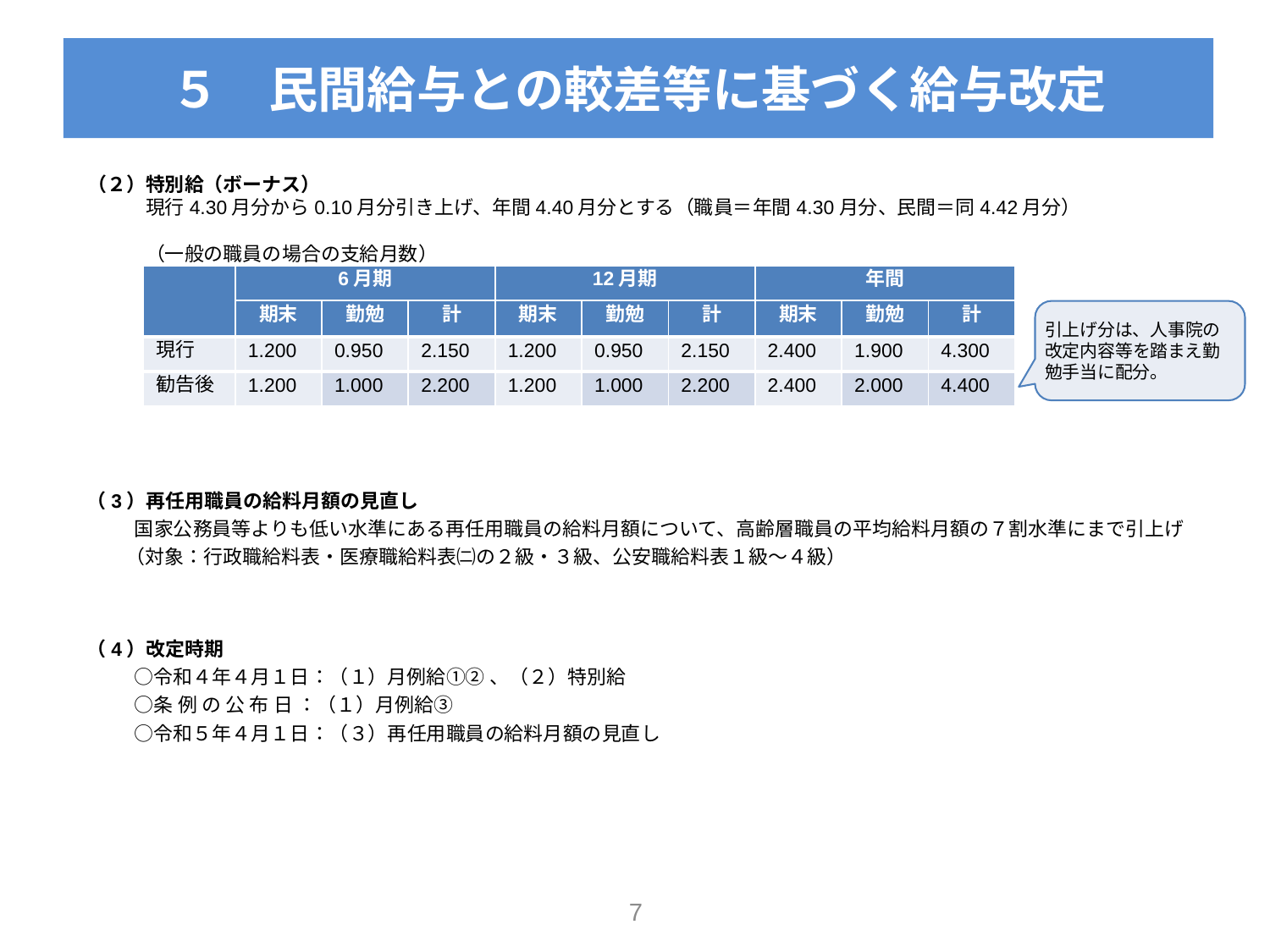

５　民間給与との較差等に基づく給与改定
（２）特別給（ボーナス）
　　　現行4.30月分から0.10月分引き上げ、年間4.40月分とする（職員＝年間4.30月分、民間＝同4.42月分）

　　　（一般の職員の場合の支給月数）
|  | 6月期 |  |  | 12月期 |  |  | 年間 |  |  |
| --- | --- | --- | --- | --- | --- | --- | --- | --- | --- |
|  | 期末 | 勤勉 | 計 | 期末 | 勤勉 | 計 | 期末 | 勤勉 | 計 |
| 現行 | 1.200 | 0.950 | 2.150 | 1.200 | 0.950 | 2.150 | 2.400 | 1.900 | 4.300 |
| 勧告後 | 1.200 | 1.000 | 2.200 | 1.200 | 1.000 | 2.200 | 2.400 | 2.000 | 4.400 |
引上げ分は、人事院の改定内容等を踏まえ勤勉手当に配分。

　（3）再任用職員の給料月額の見直し
　　　  国家公務員等よりも低い水準にある再任用職員の給料月額について、高齢層職員の平均給料月額の７割水準にまで引上げ
　　　（対象：行政職給料表・医療職給料表㈡の２級・３級、公安職給料表１級～４級）

　（4）改定時期
　　　  ○令和４年４月１日：（１）月例給①② 、（２）特別給
　　　  ○条 例 の 公 布 日 ：（１）月例給③
　　　  ○令和５年４月１日：（３）再任用職員の給料月額の見直し

7